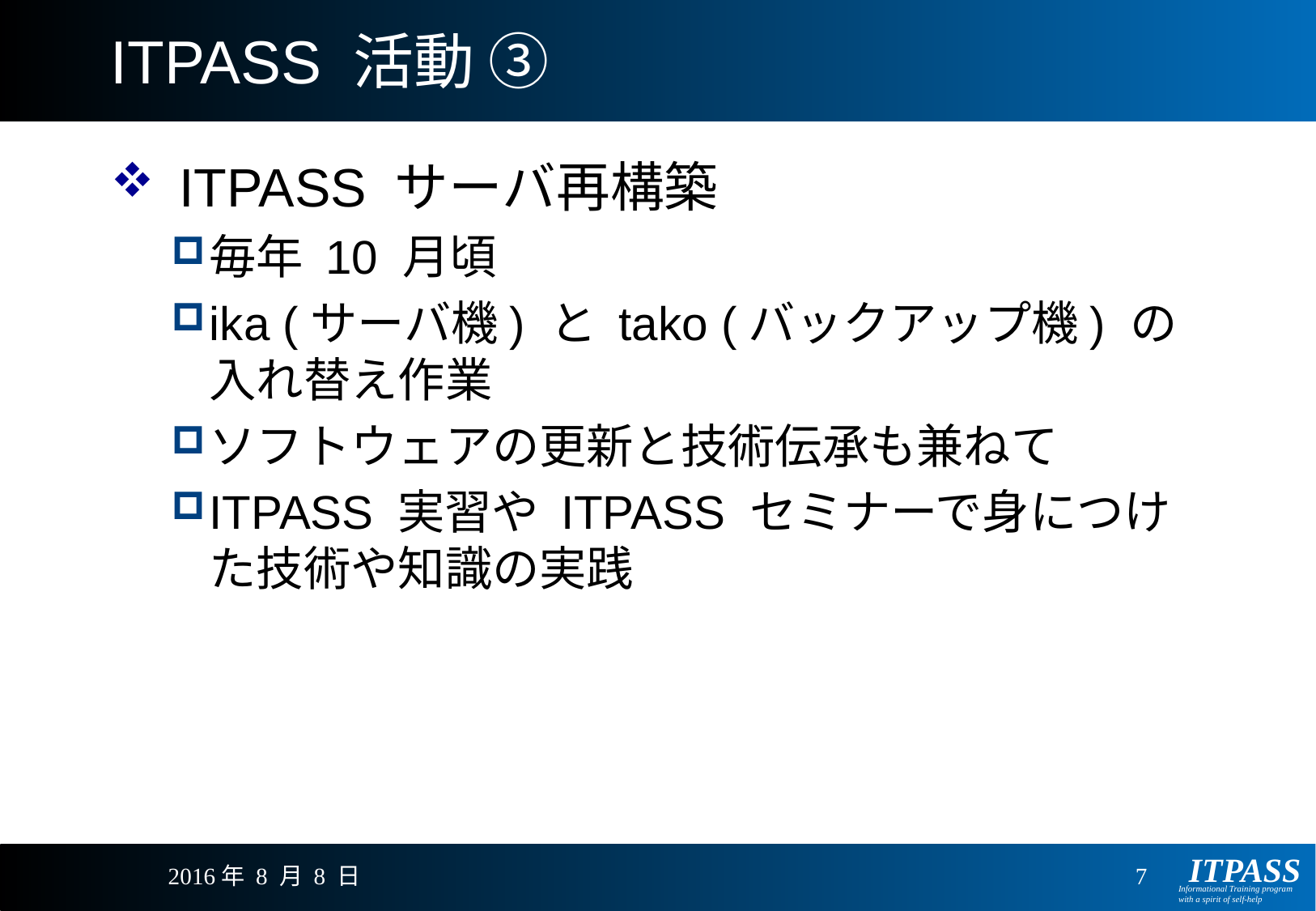

# ITPASS 活動 ③
ITPASS サーバ再構築
毎年 10 月頃
ika (サーバ機) と tako (バックアップ機) の入れ替え作業
ソフトウェアの更新と技術伝承も兼ねて
ITPASS 実習や ITPASS セミナーで身につけた技術や知識の実践
2016年 8 月 8 日

7